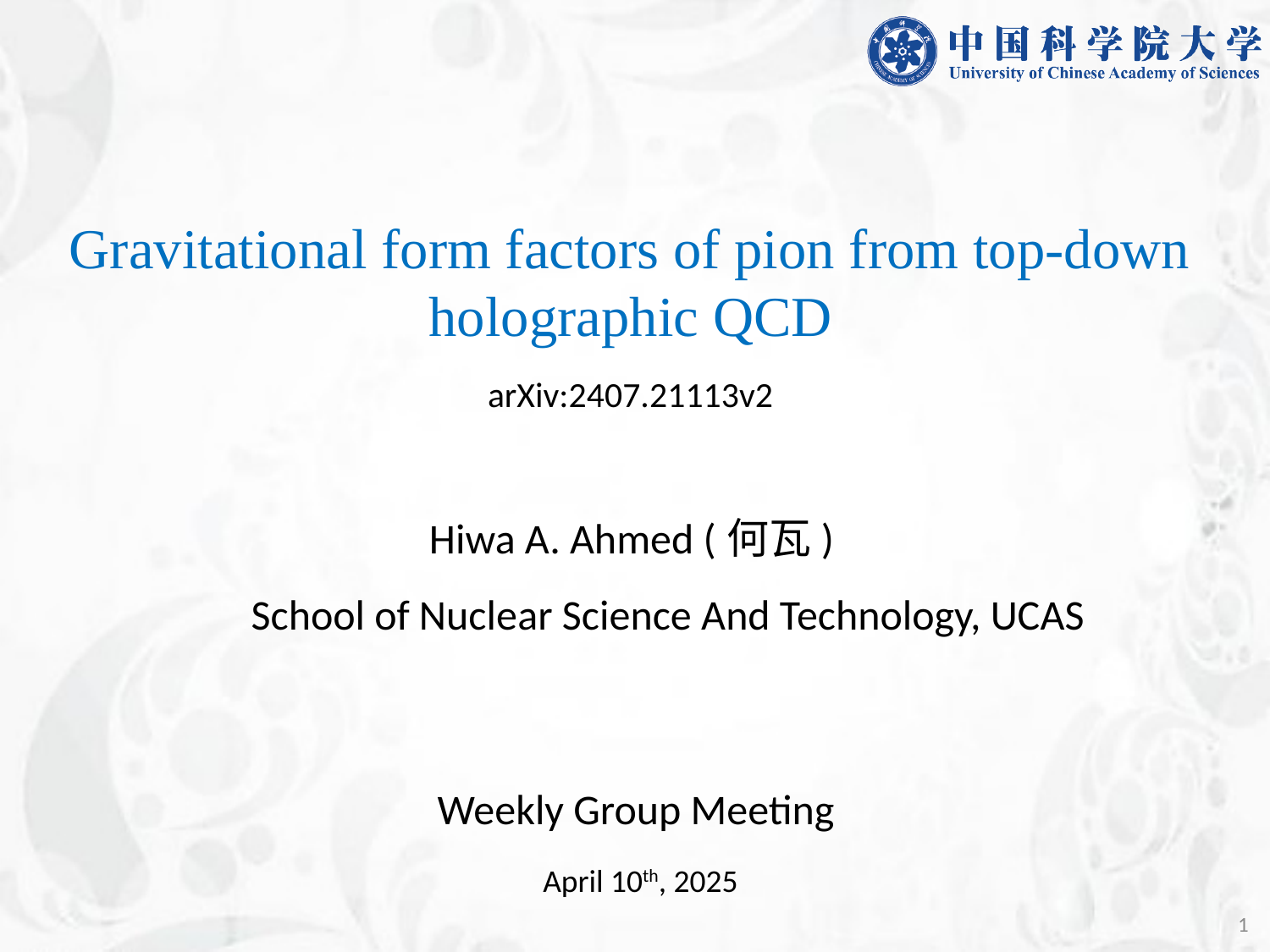

Gravitational form factors of pion from top-down holographic QCD
arXiv:2407.21113v2
Hiwa A. Ahmed (何瓦)
School of Nuclear Science And Technology, UCAS

Weekly Group Meeting
April 10th, 2025
1